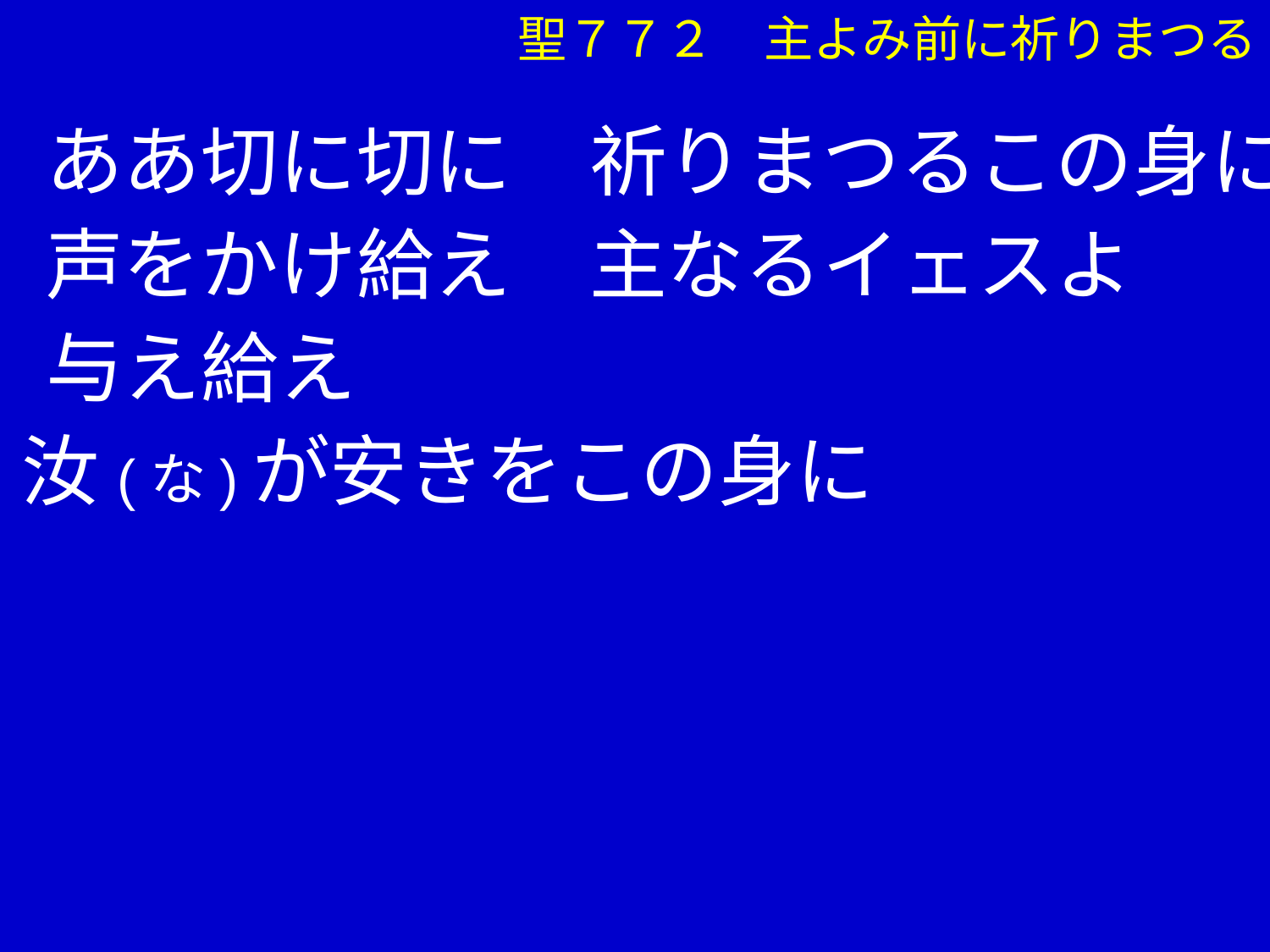

聖７７２　主よみ前に祈りまつる
　 ああ切に切に　祈りまつるこの身に
　 声をかけ給え　主なるイェスよ
　 与え給え
   汝(な)が安きをこの身に